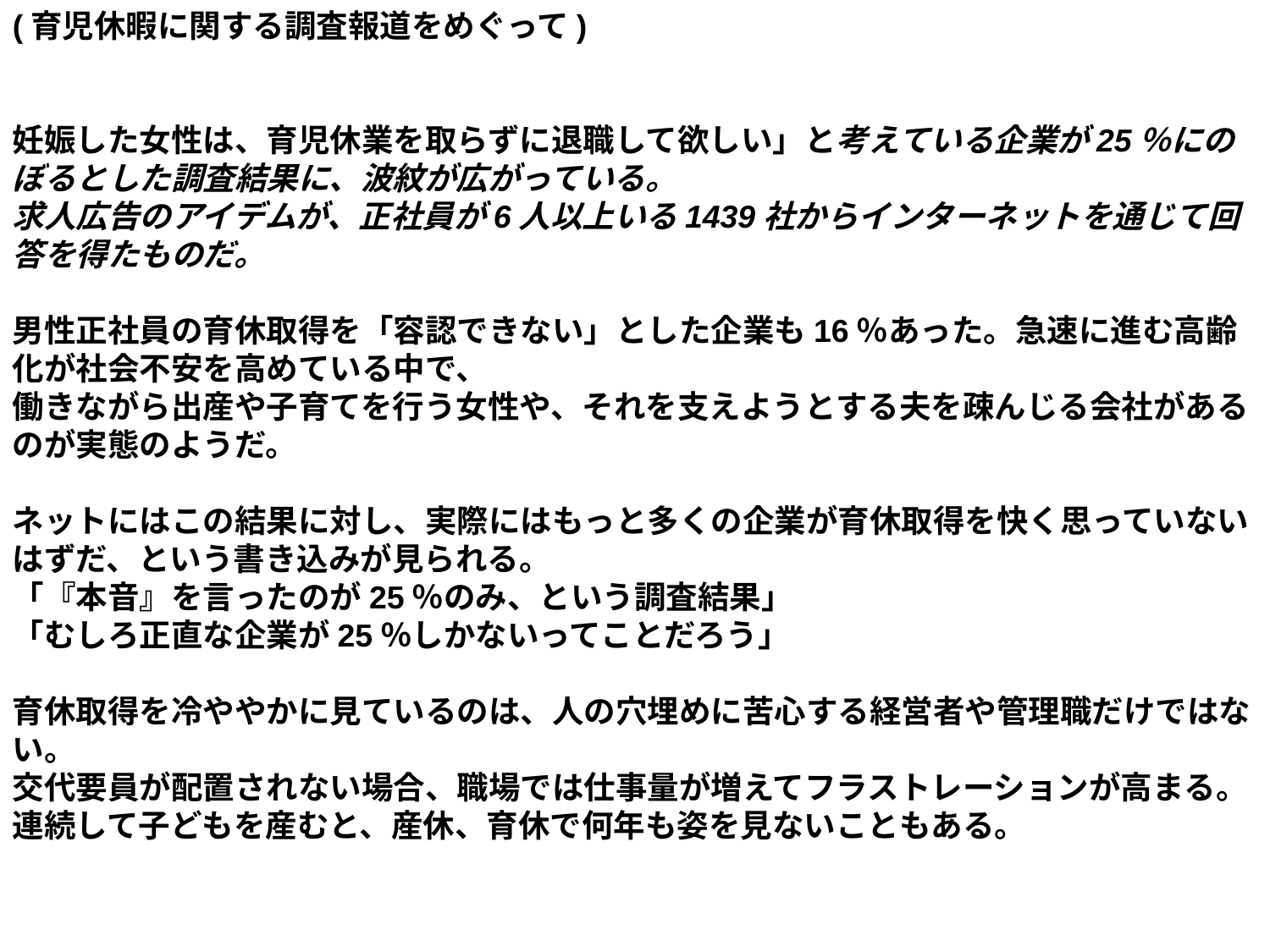

(育児休暇に関する調査報道をめぐって)

妊娠した女性は、育児休業を取らずに退職して欲しい」と考えている企業が25％にのぼるとした調査結果に、波紋が広がっている。
求人広告のアイデムが、正社員が6人以上いる1439社からインターネットを通じて回答を得たものだ。
男性正社員の育休取得を「容認できない」とした企業も16％あった。急速に進む高齢化が社会不安を高めている中で、
働きながら出産や子育てを行う女性や、それを支えようとする夫を疎んじる会社があるのが実態のようだ。
ネットにはこの結果に対し、実際にはもっと多くの企業が育休取得を快く思っていないはずだ、という書き込みが見られる。
「『本音』を言ったのが25％のみ、という調査結果」
「むしろ正直な企業が25％しかないってことだろう」
育休取得を冷ややかに見ているのは、人の穴埋めに苦心する経営者や管理職だけではない。
交代要員が配置されない場合、職場では仕事量が増えてフラストレーションが高まる。
連続して子どもを産むと、産休、育休で何年も姿を見ないこともある。